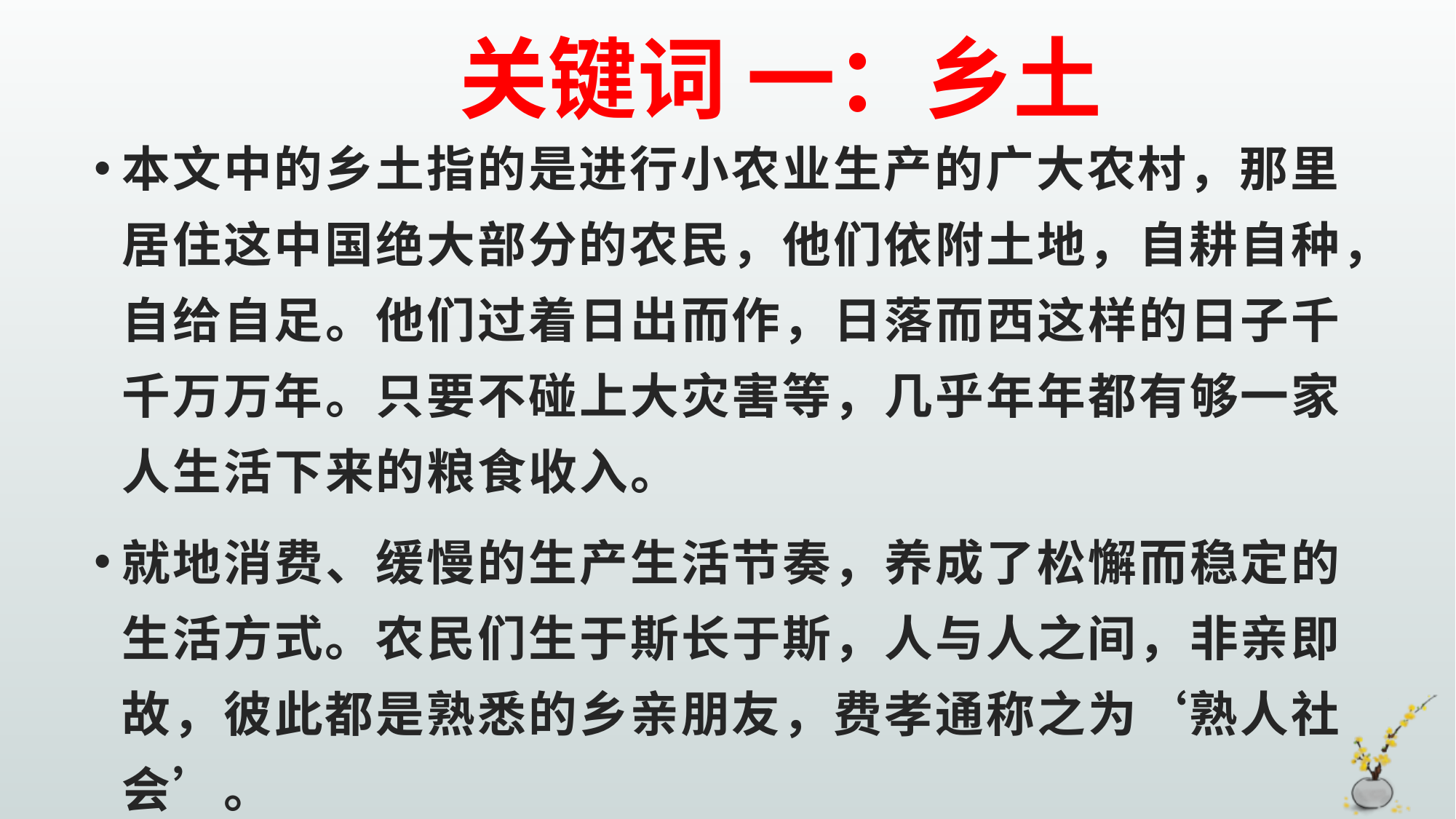

关键词 一：乡土
本文中的乡土指的是进行小农业生产的广大农村，那里居住这中国绝大部分的农民，他们依附土地，自耕自种，自给自足。他们过着日出而作，日落而西这样的日子千千万万年。只要不碰上大灾害等，几乎年年都有够一家人生活下来的粮食收入。
就地消费、缓慢的生产生活节奏，养成了松懈而稳定的生活方式。农民们生于斯长于斯，人与人之间，非亲即故，彼此都是熟悉的乡亲朋友，费孝通称之为‘熟人社会’。